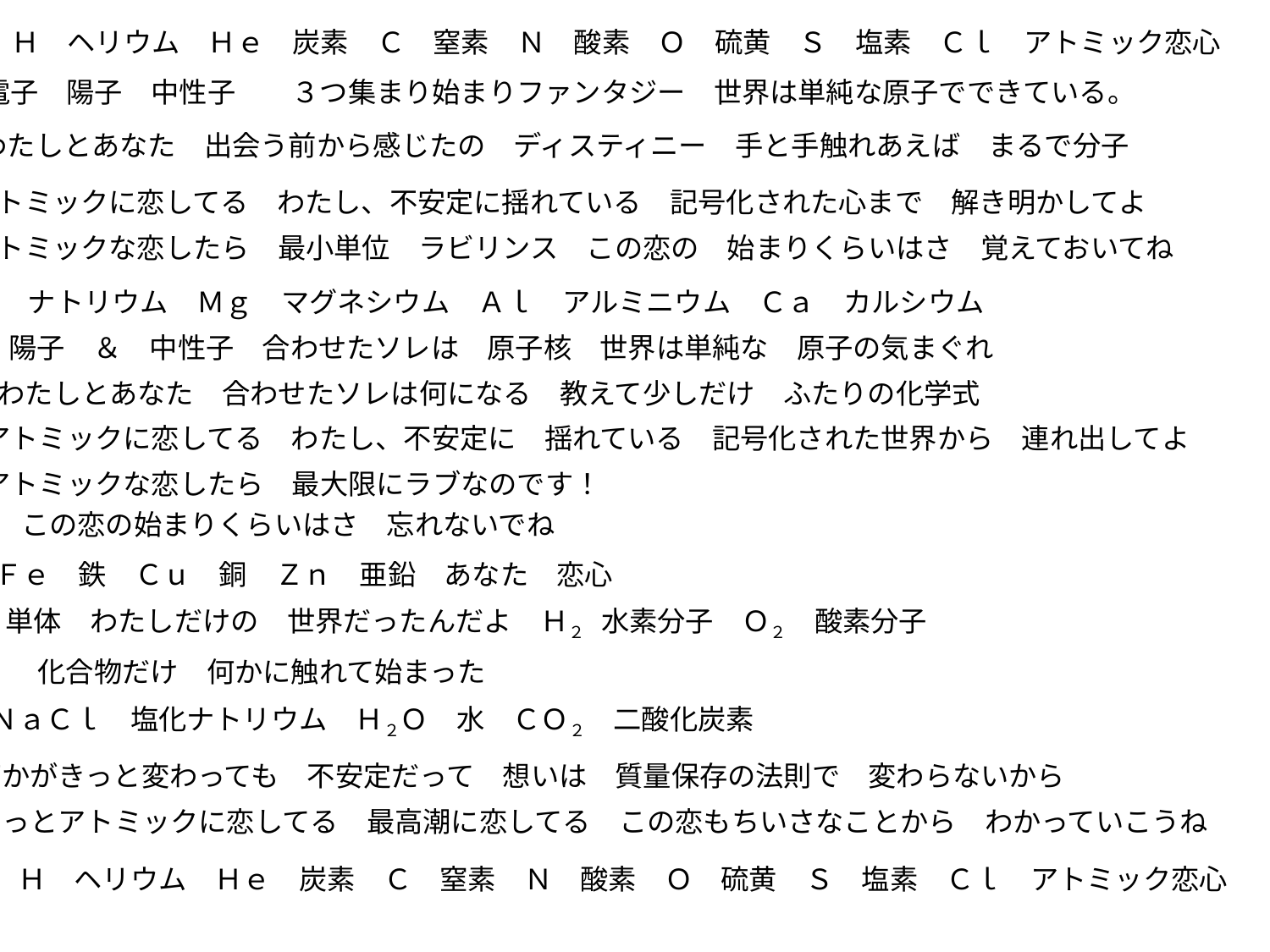

水素　Ｈ　ヘリウム　Ｈｅ　炭素　Ｃ　窒素　Ｎ　酸素　Ｏ　硫黄　Ｓ　塩素　Ｃｌ　アトミック恋心
電子　陽子　中性子　　３つ集まり始まりファンタジー　世界は単純な原子でできている。
わたしとあなた　出会う前から感じたの　ディスティニー　手と手触れあえば　まるで分子
アトミックに恋してる　わたし、不安定に揺れている　記号化された心まで　解き明かしてよ
アトミックな恋したら　最小単位　ラビリンス　この恋の　始まりくらいはさ　覚えておいてね
Ｎａ　ナトリウム　Ｍｇ　マグネシウム　Ａｌ　アルミニウム　Ｃａ　カルシウム
陽子　＆　中性子　合わせたソレは　原子核　世界は単純な　原子の気まぐれ
わたしとあなた　合わせたソレは何になる　教えて少しだけ　ふたりの化学式
アトミックに恋してる　わたし、不安定に　揺れている　記号化された世界から　連れ出してよ
アトミックな恋したら　最大限にラブなのです！
この恋の始まりくらいはさ　忘れないでね
Ｆｅ　鉄　Ｃｕ　銅　Ｚｎ　亜鉛　あなた　恋心
単体　わたしだけの　世界だったんだよ　Ｈ２　水素分子　Ｏ２　酸素分子
化合物だけ　何かに触れて始まった
ＮａＣｌ　塩化ナトリウム　Ｈ２Ｏ　水　ＣＯ２　二酸化炭素
何かがきっと変わっても　不安定だって　想いは　質量保存の法則で　変わらないから
ずっとアトミックに恋してる　最高潮に恋してる　この恋もちいさなことから　わかっていこうね
水素　Ｈ　ヘリウム　Ｈｅ　炭素　Ｃ　窒素　Ｎ　酸素　Ｏ　硫黄　Ｓ　塩素　Ｃｌ　アトミック恋心